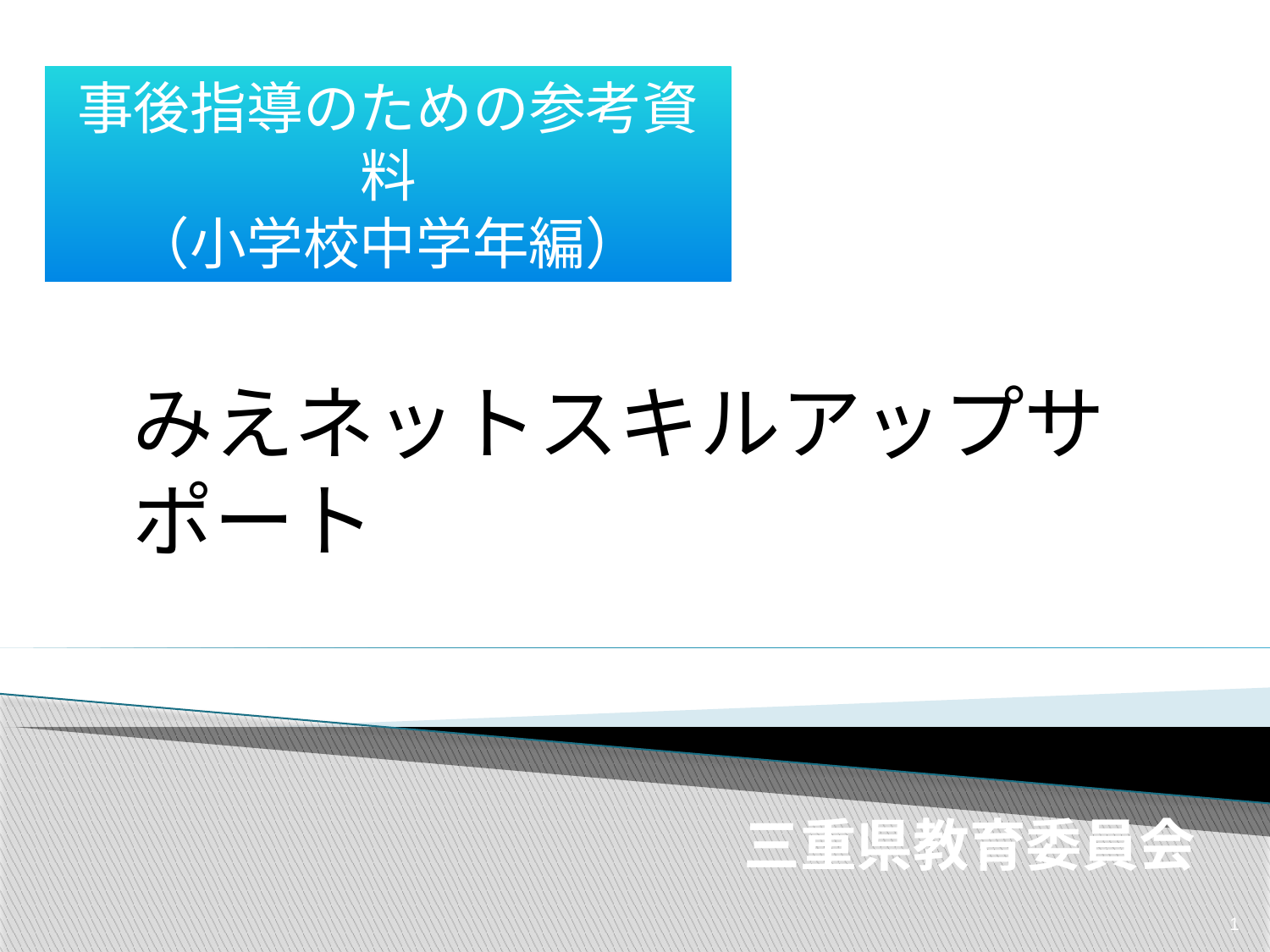

事後指導のための参考資料
（小学校中学年編）
みえネットスキルアップサポート
三重県教育委員会
1